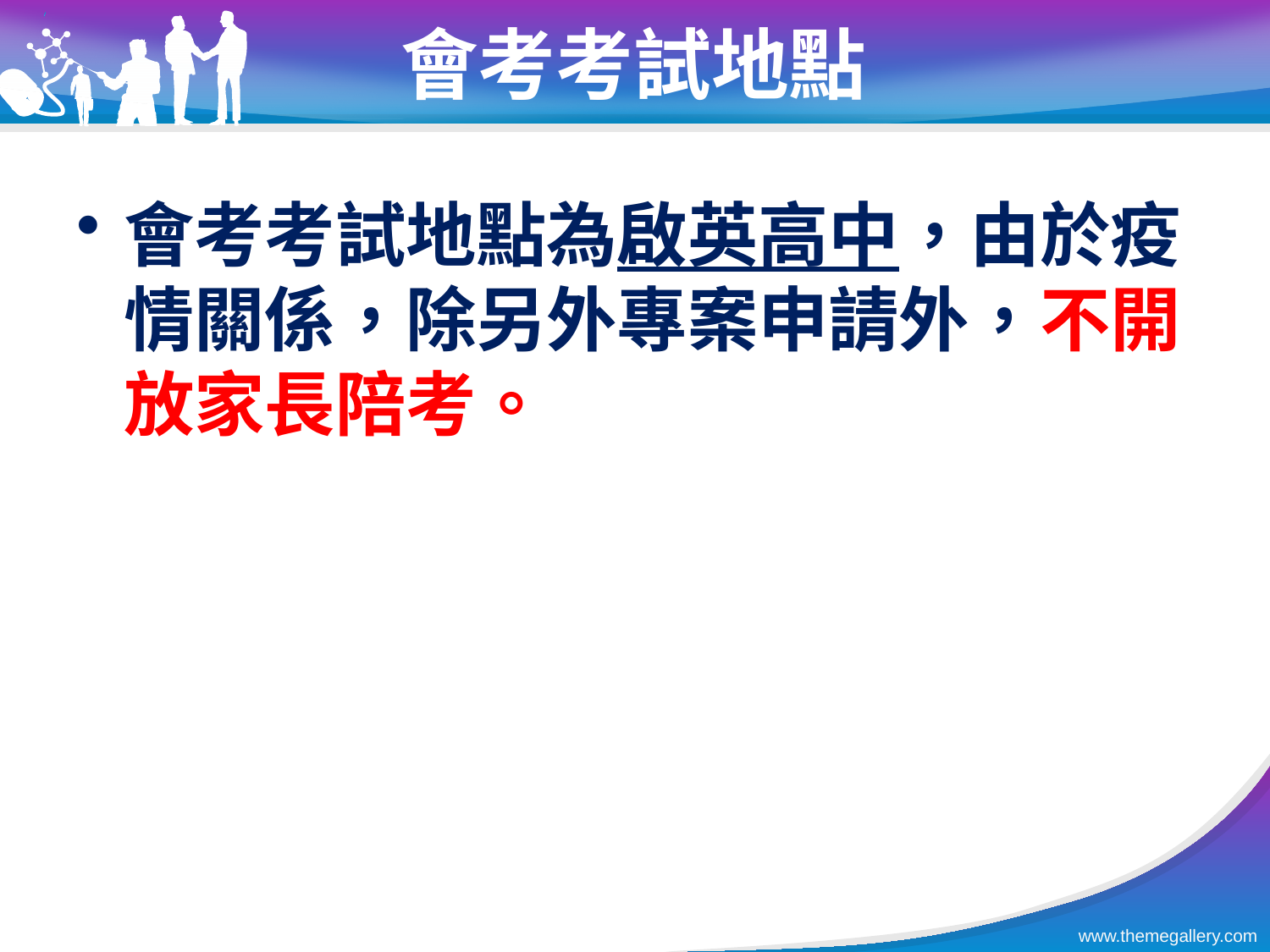

# 會考考試地點
會考考試地點為啟英高中，由於疫情關係，除另外專案申請外，不開放家長陪考。